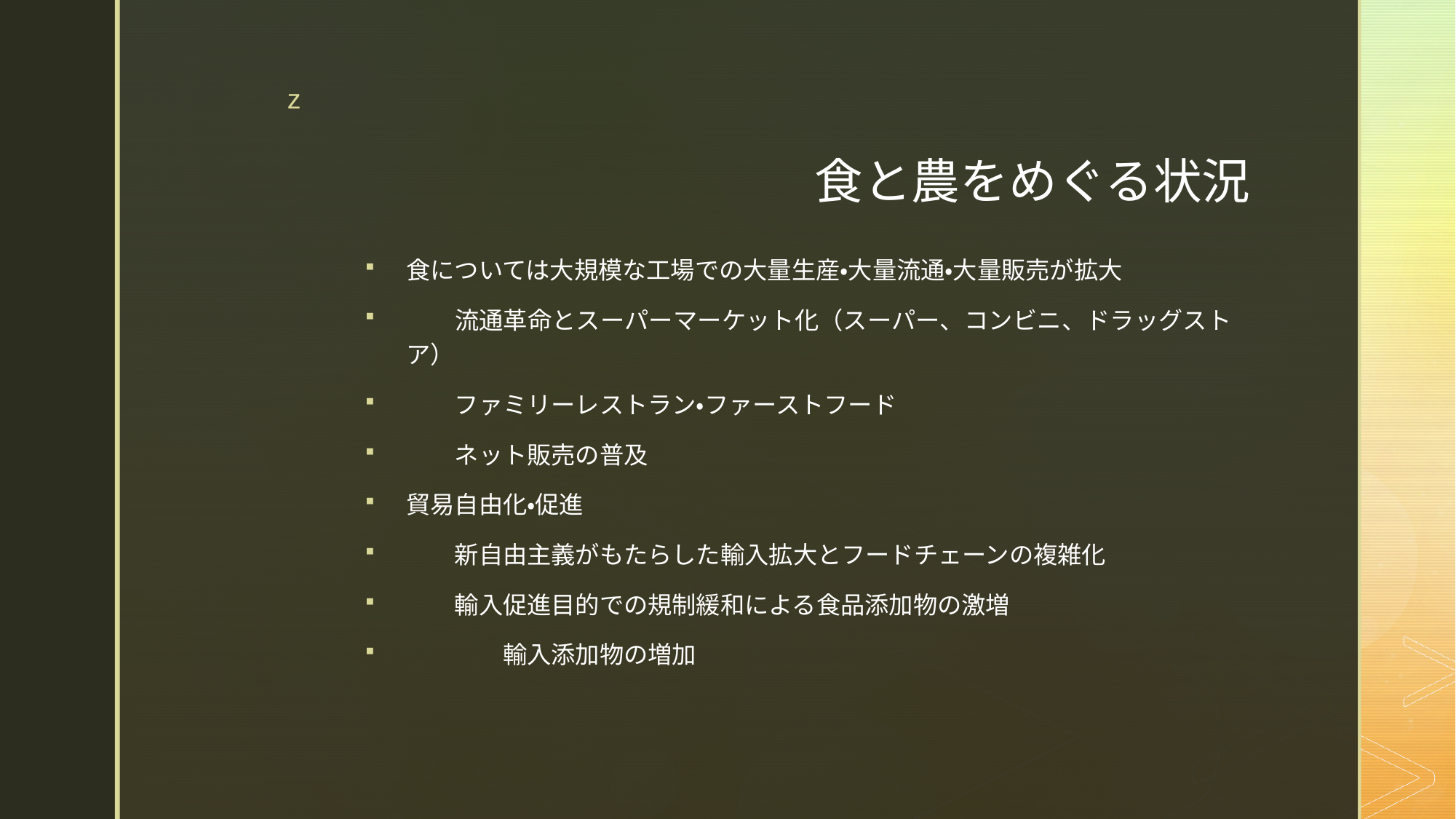

# 食と農をめぐる状況
食については大規模な工場での大量生産・大量流通・大量販売が拡大
　　流通革命とスーパーマーケット化（スーパー、コンビニ、ドラッグストア）
　　ファミリーレストラン・ファーストフード
　　ネット販売の普及
貿易自由化・促進
　　新自由主義がもたらした輸入拡大とフードチェーンの複雑化
　　輸入促進目的での規制緩和による食品添加物の激増
　　　　輸入添加物の増加